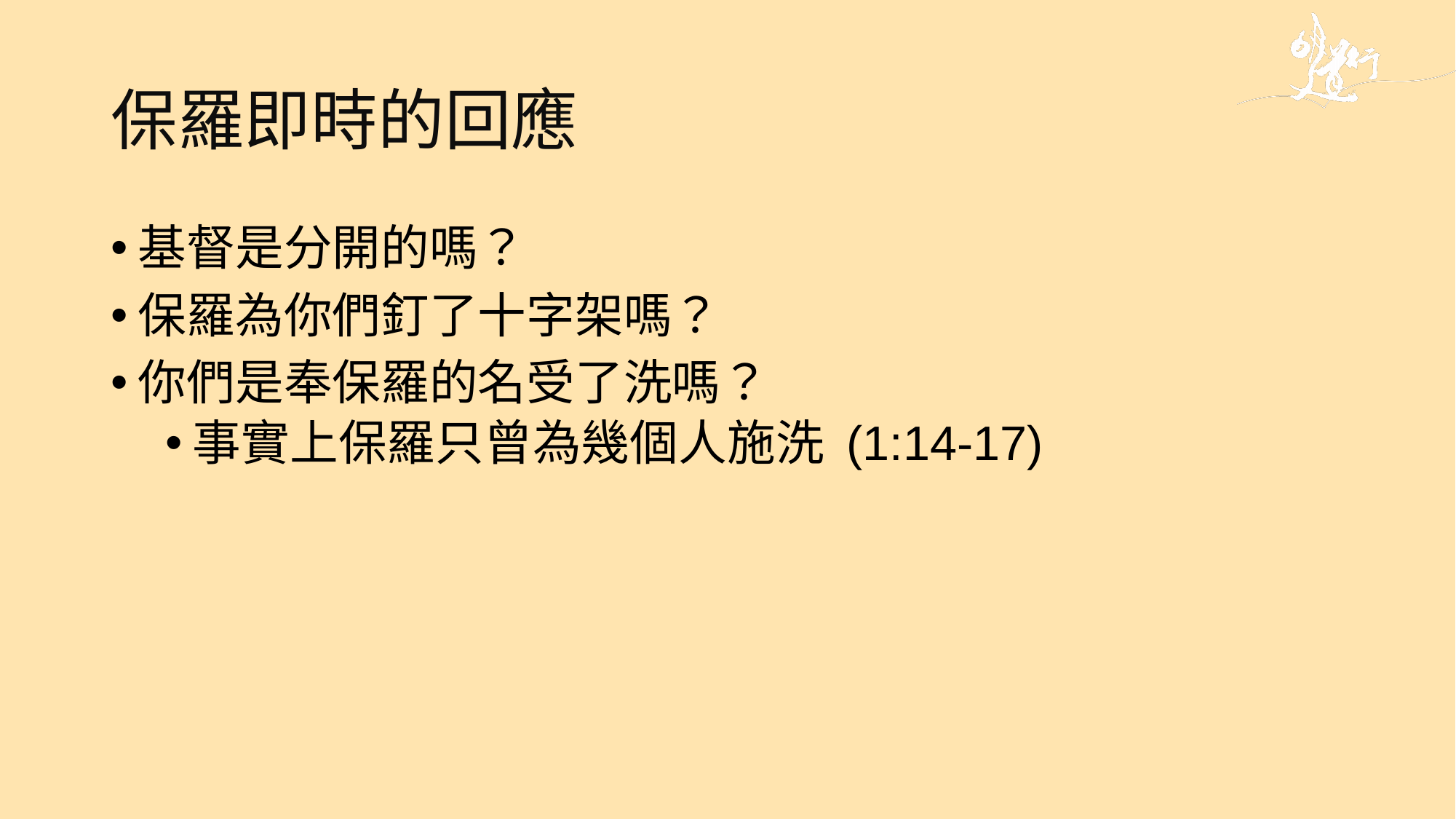

# 保羅即時的回應
基督是分開的嗎？
保羅為你們釘了十字架嗎？
你們是奉保羅的名受了洗嗎？
事實上保羅只曾為幾個人施洗 (1:14-17)